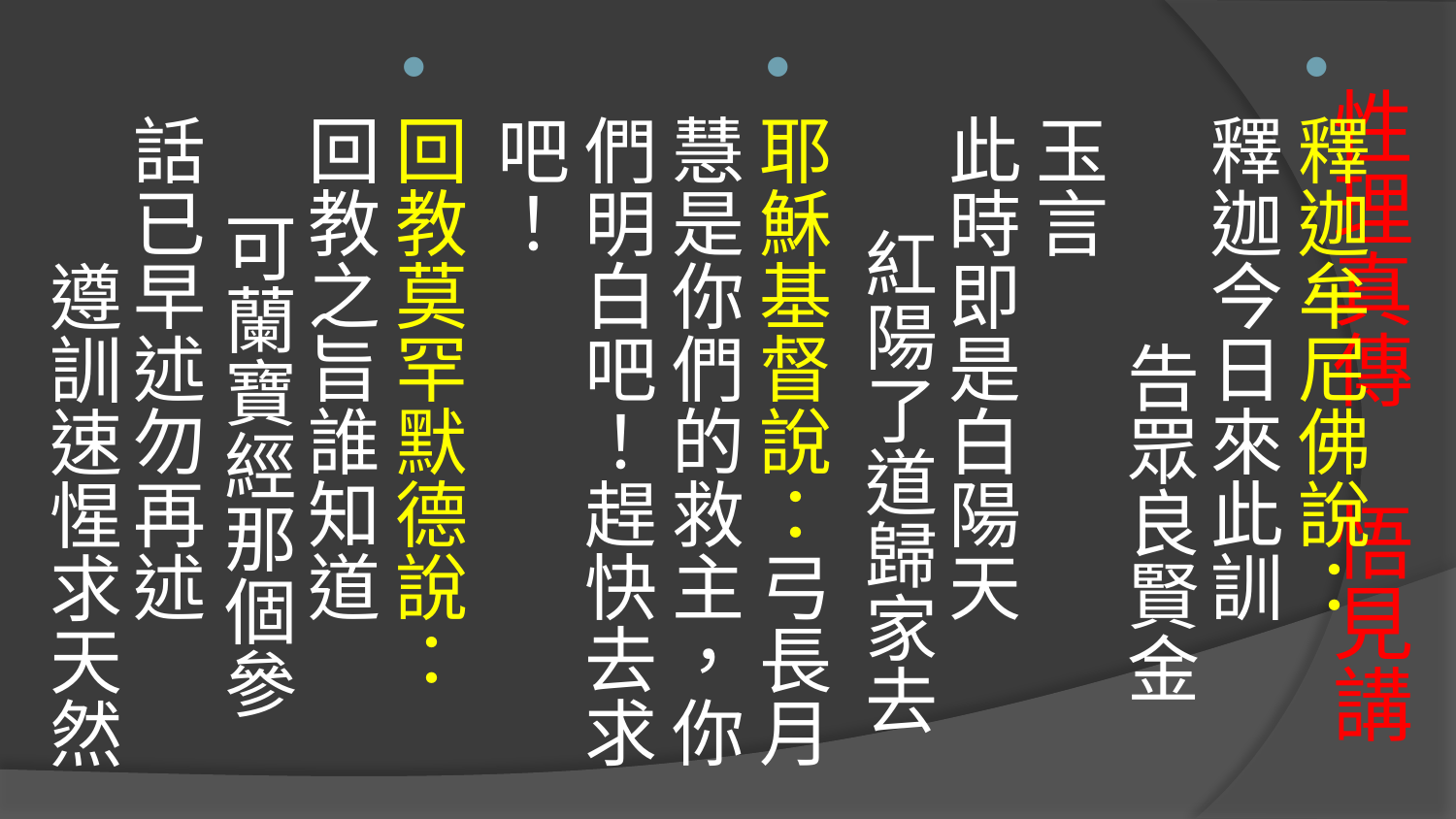

釋迦牟尼佛說：      
釋迦今日來此訓                        告眾良賢金玉言 
此時即是白陽天                 紅陽了道歸家去
耶穌基督說：弓長月慧是你們的救主，你們明白吧！趕快去求吧！
回教莫罕默德說：  
回教之旨誰知道                可蘭寶經那個參 
話已早述勿再述                   遵訓速惺求天然
# 性理真傳     悟見講